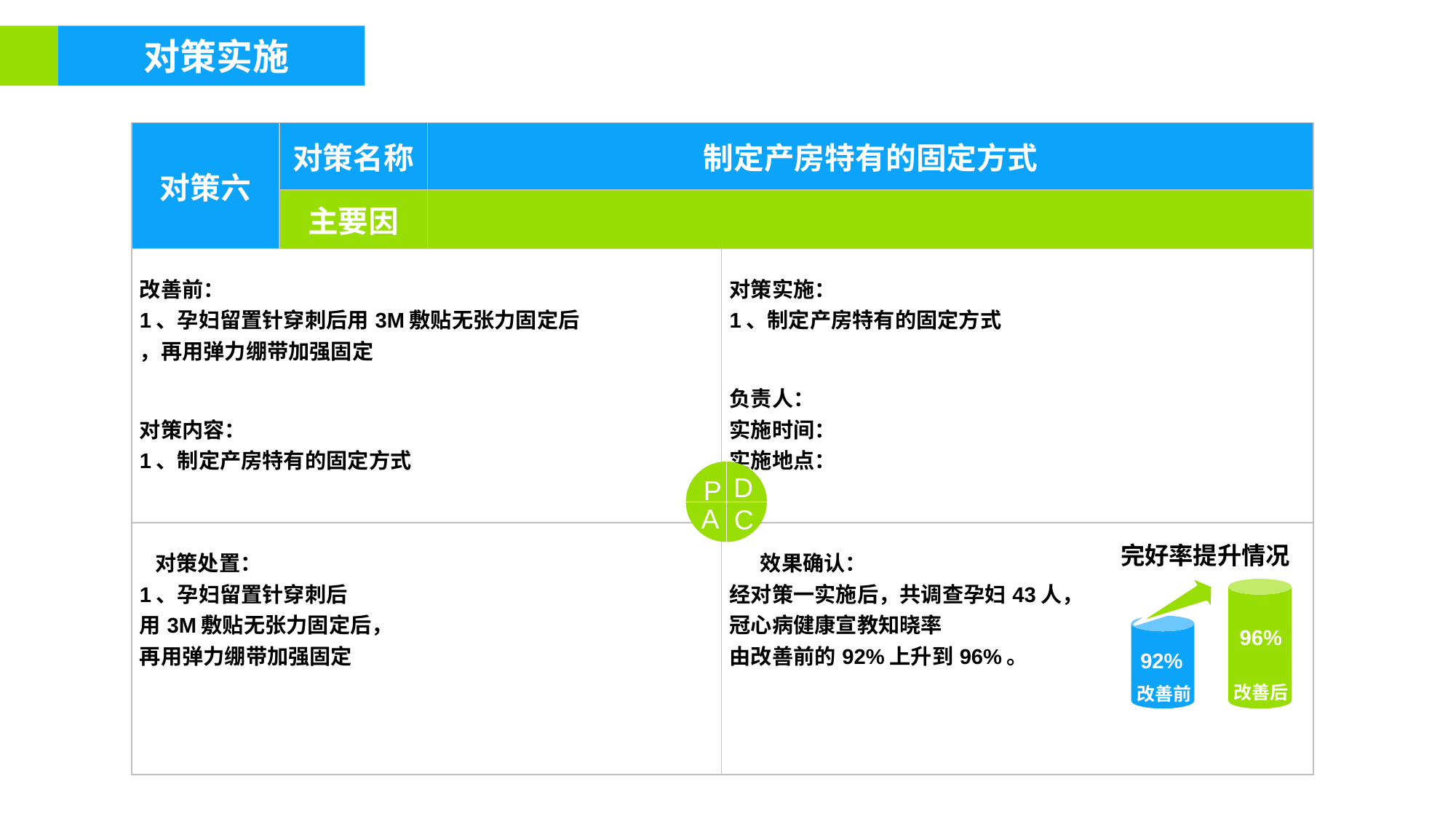

对策实施
| 对策六 | 对策名称 | 制定产房特有的固定方式 |  |
| --- | --- | --- | --- |
|  | 主要因 |  |  |
| 改善前： 1、孕妇留置针穿刺后用3M敷贴无张力固定后 ，再用弹力绷带加强固定 对策内容： 1、制定产房特有的固定方式 |  |  | 对策实施： 1、制定产房特有的固定方式 负责人： 实施时间： 实施地点： |
| 对策处置： 1、孕妇留置针穿刺后 用3M敷贴无张力固定后， 再用弹力绷带加强固定 |  |  | 效果确认： 经对策一实施后，共调查孕妇43人， 冠心病健康宣教知晓率 由改善前的92%上升到96%。 |

D
P
A
C
完好率提升情况

96%
92%
改善后
改善前